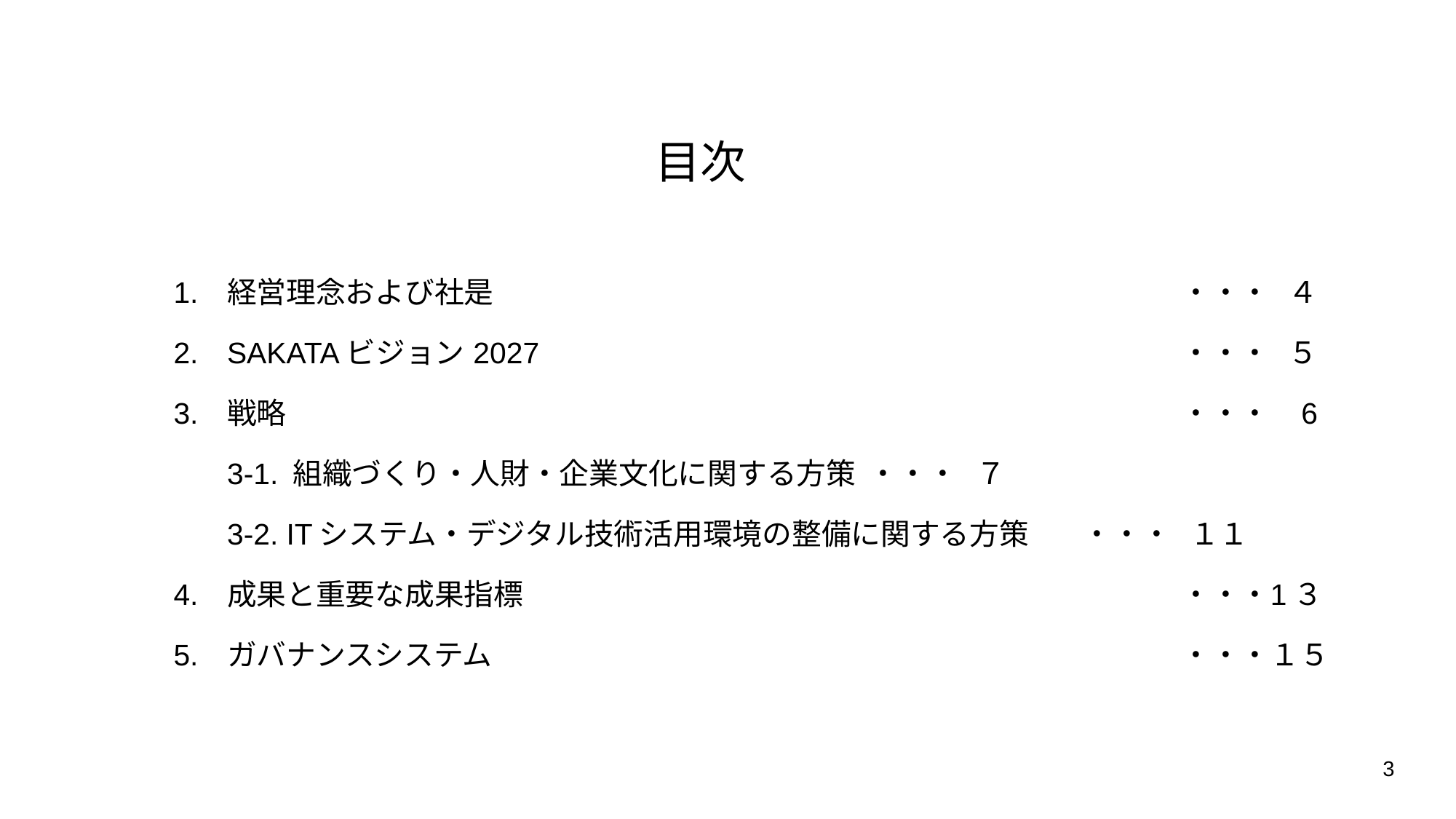

目次
経営理念および社是	・・・	４
SAKATAビジョン2027	・・・	５
戦略	・・・	6
3-1. 組織づくり・人財・企業文化に関する方策	・・・	７
3-2. ITシステム・デジタル技術活用環境の整備に関する方策	・・・	１１
成果と重要な成果指標　　　　　	・・・	1３
ガバナンスシステム　　　　　	・・・	１５
3